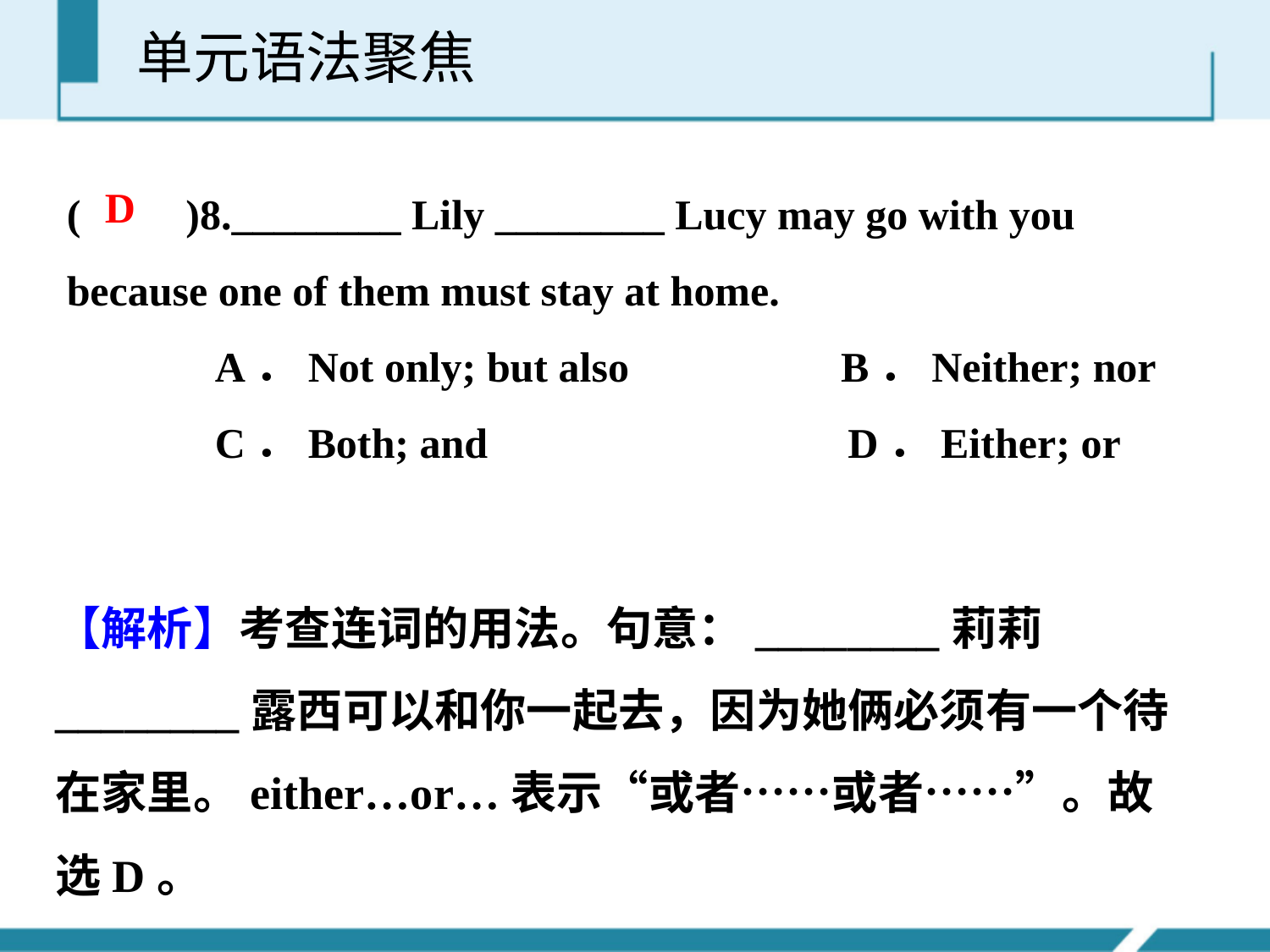

单元语法聚焦
(　　)8.________ Lily ________ Lucy may go with you because one of them must stay at home.
              A．Not only; but also                    B．Neither; nor
              C．Both; and                                  D．Either; or
D
【解析】考查连词的用法。句意：________莉莉________露西可以和你一起去，因为她俩必须有一个待在家里。either…or…表示“或者……或者……”。故选D。